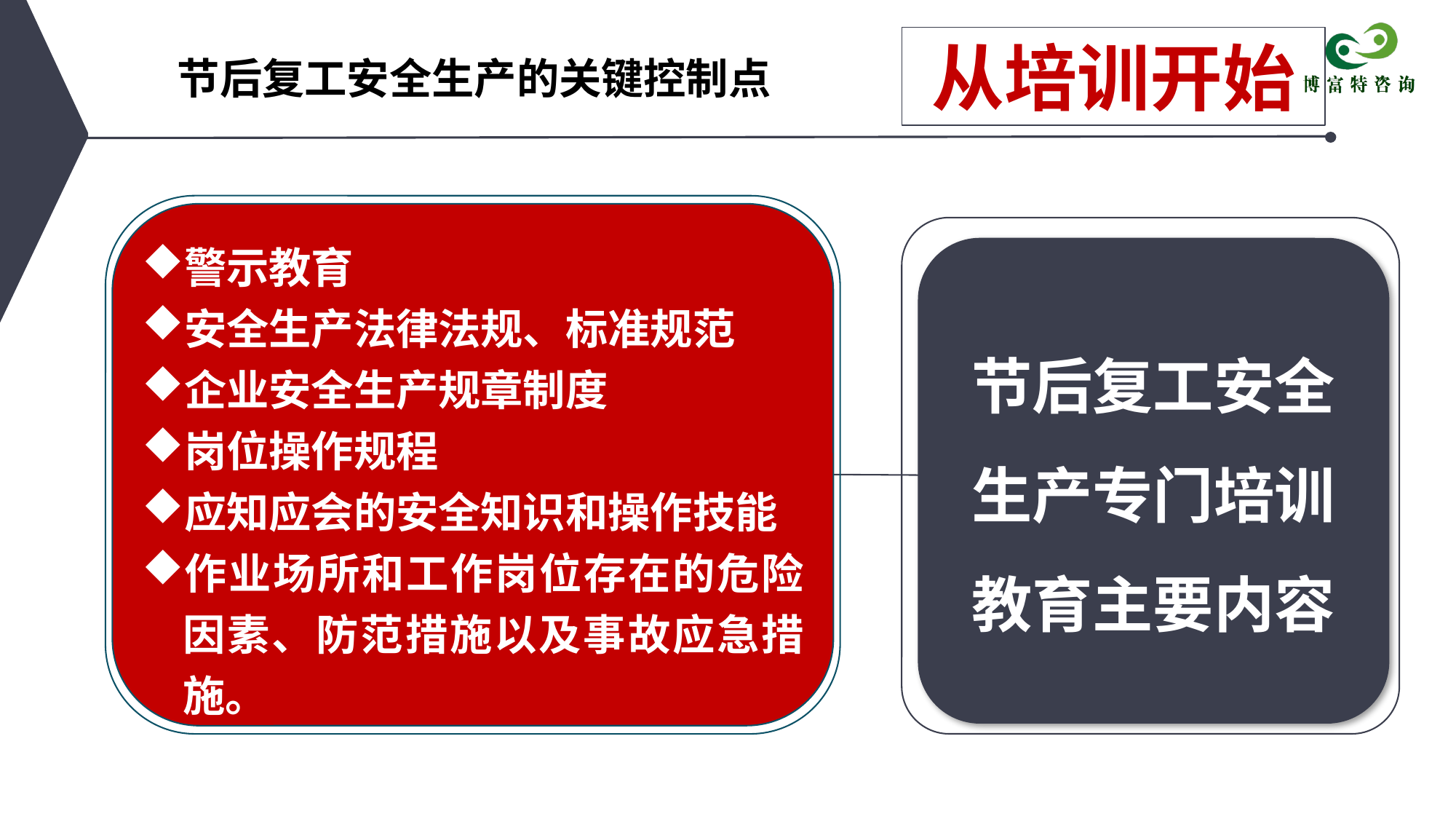

从培训开始
节后复工安全生产的关键控制点

警示教育
安全生产法律法规、标准规范
企业安全生产规章制度
岗位操作规程
应知应会的安全知识和操作技能
作业场所和工作岗位存在的危险因素、防范措施以及事故应急措施。

节后复工安全生产专门培训教育主要内容